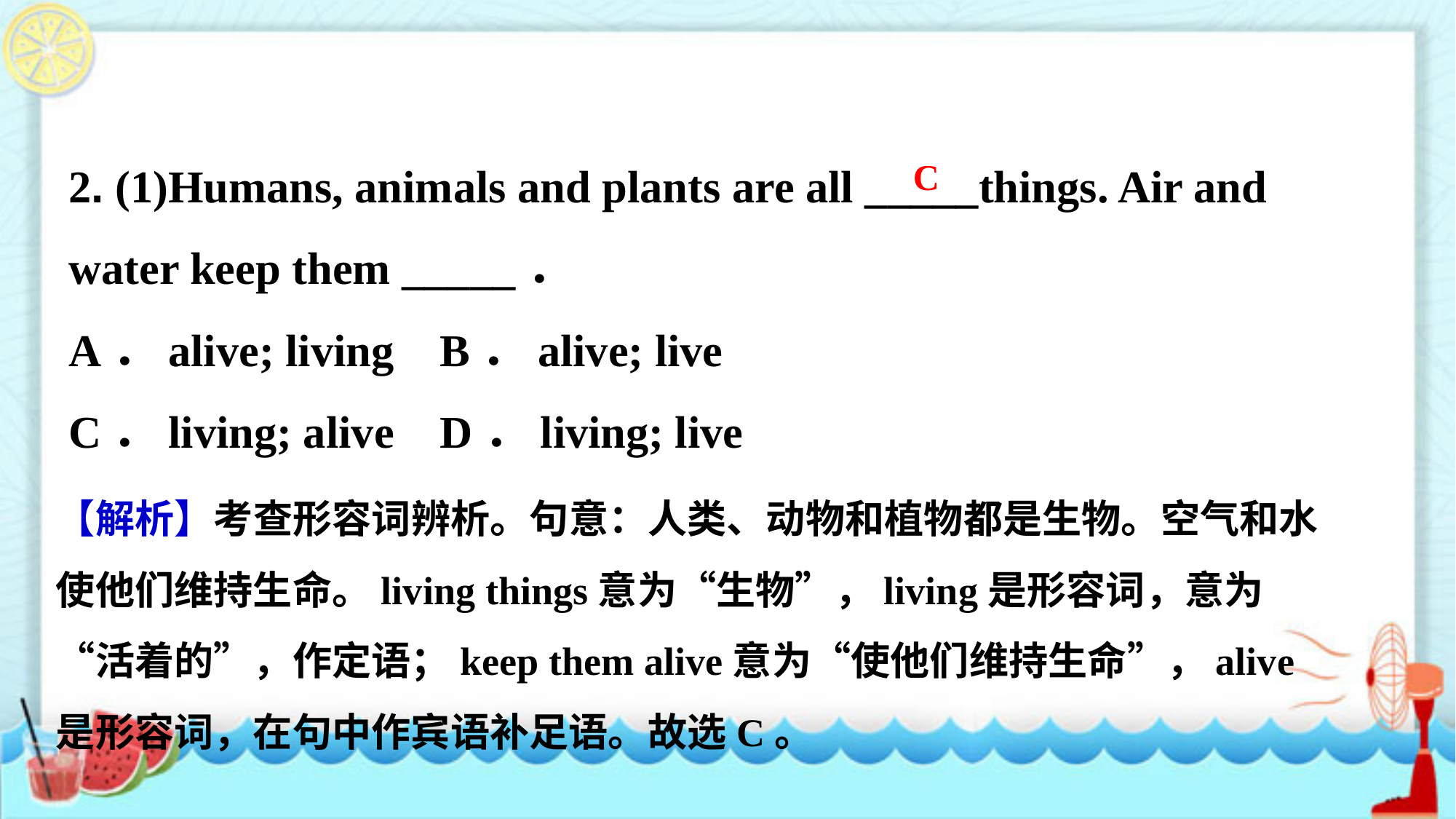

2. (1)Humans, animals and plants are all _____things. Air and water keep them _____．
A．alive; living    B．alive; live
C．living; alive    D．living; live
C
【解析】考查形容词辨析。句意：人类、动物和植物都是生物。空气和水使他们维持生命。living things意为“生物”，living是形容词，意为“活着的”，作定语；keep them alive意为“使他们维持生命”，alive是形容词，在句中作宾语补足语。故选C。